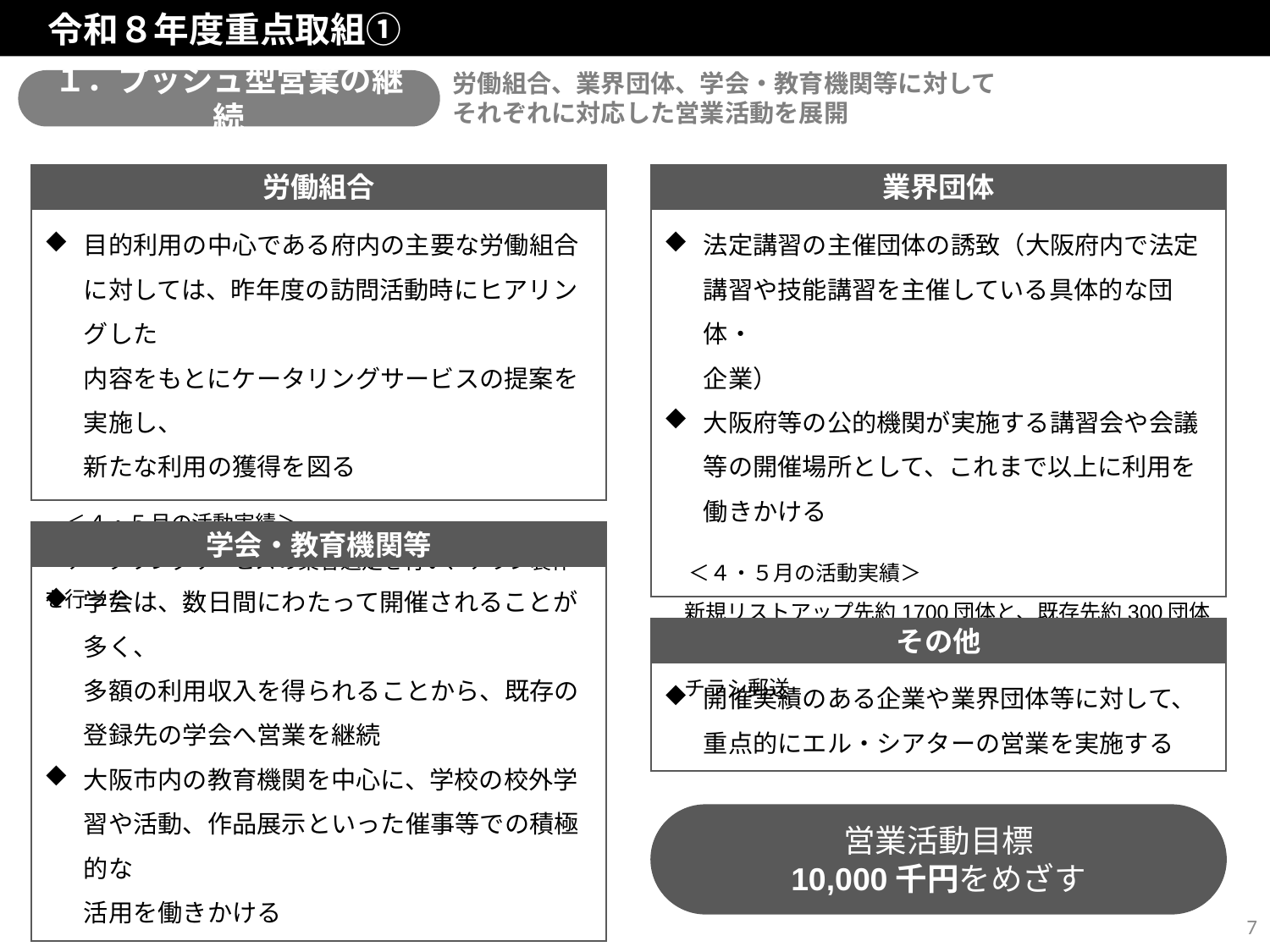

令和８年度重点取組①
労働組合、業界団体、学会・教育機関等に対して
それぞれに対応した営業活動を展開
１．プッシュ型営業の継続
労働組合
業界団体
目的利用の中心である府内の主要な労働組合に対しては、昨年度の訪問活動時にヒアリングした
内容をもとにケータリングサービスの提案を実施し、
新たな利用の獲得を図る

　＜４・５月の活動実績＞
　ケータリングサービスの業者選定を行い、チラシ製作を行った

法定講習の主催団体の誘致（大阪府内で法定
講習や技能講習を主催している具体的な団体・
企業）
大阪府等の公的機関が実施する講習会や会議等の開催場所として、これまで以上に利用を働きかける

　＜４・５月の活動実績＞
　新規リストアップ先約1700団体と、既存先約300団体に
　チラシ郵送
学会・教育機関等
学会は、数日間にわたって開催されることが多く、
多額の利用収入を得られることから、既存の登録先の学会へ営業を継続
大阪市内の教育機関を中心に、学校の校外学習や活動、作品展示といった催事等での積極的な
活用を働きかける

　＜４・５月の活動実績＞
　約10団体に、営業活動・下見対応

その他
開催実績のある企業や業界団体等に対して、重点的にエル・シアターの営業を実施する
営業活動目標
10,000千円をめざす
7